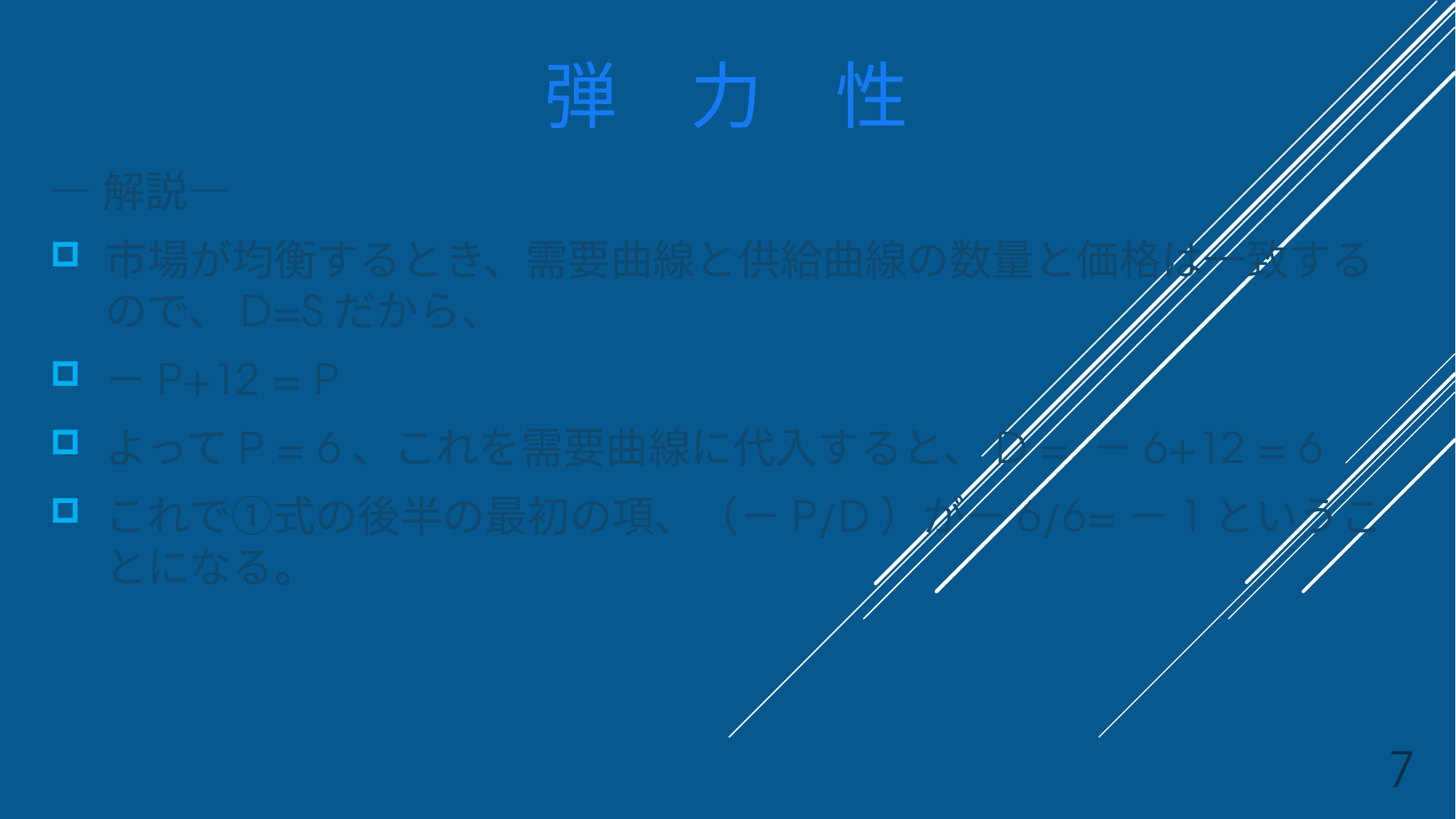

# 弾　力　性
―解説―
市場が均衡するとき、需要曲線と供給曲線の数量と価格は一致するので、D=Sだから、
－P+12 = P
よってP = 6、これを需要曲線に代入すると、D = －6+12 = 6
これで①式の後半の最初の項、（－P/D）が－6/6=－1ということになる。

7